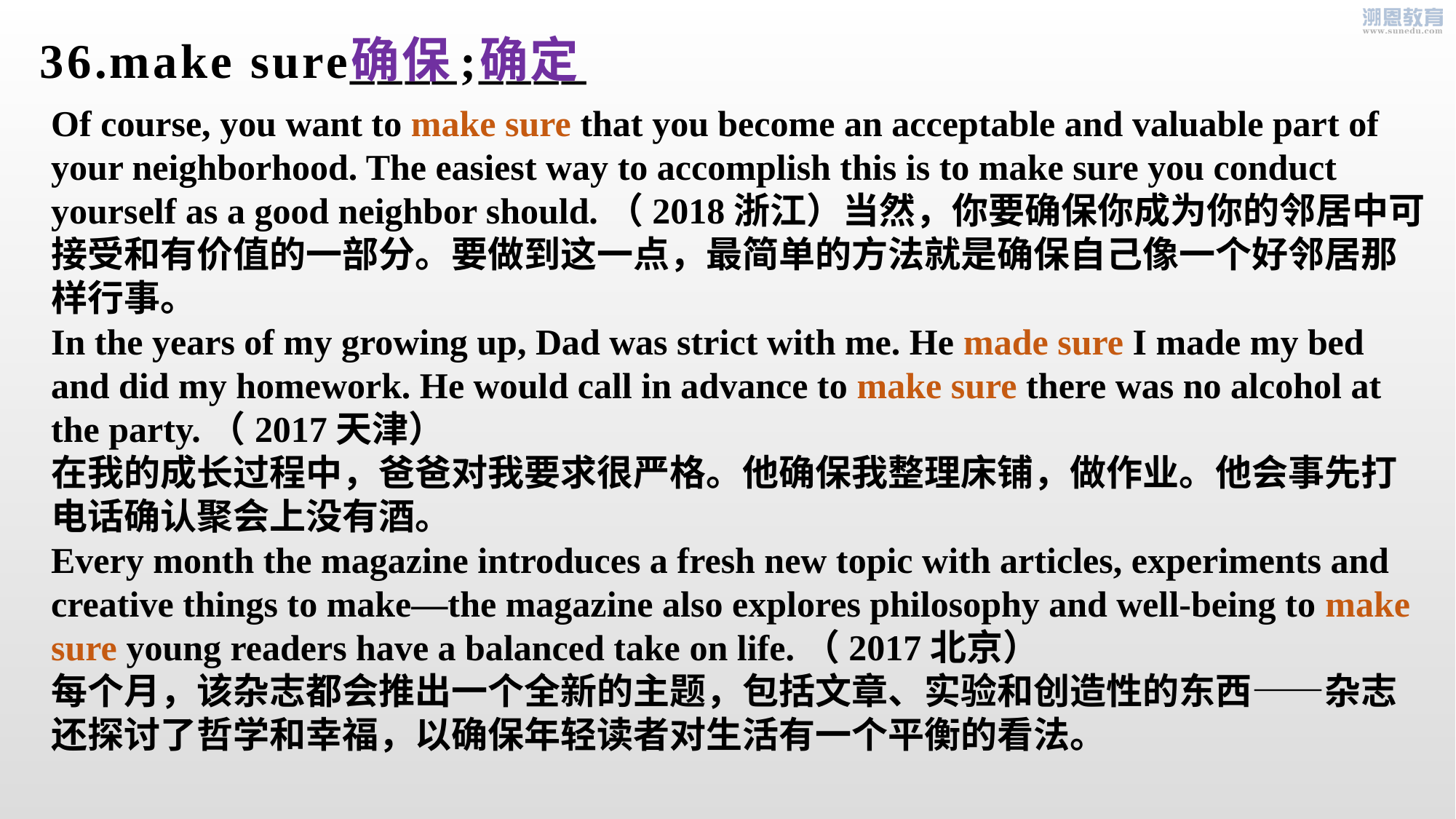

确保  确定
36.make sure____;____
Of course, you want to make sure that you become an acceptable and valuable part of your neighborhood. The easiest way to accomplish this is to make sure you conduct yourself as a good neighbor should.（2018浙江）当然，你要确保你成为你的邻居中可接受和有价值的一部分。要做到这一点，最简单的方法就是确保自己像一个好邻居那样行事。
In the years of my growing up, Dad was strict with me. He made sure I made my bed and did my homework. He would call in advance to make sure there was no alcohol at the party.（2017天津）
在我的成长过程中，爸爸对我要求很严格。他确保我整理床铺，做作业。他会事先打电话确认聚会上没有酒。
Every month the magazine introduces a fresh new topic with articles, experiments and creative things to make—the magazine also explores philosophy and well-being to make sure young readers have a balanced take on life.（2017北京）
每个月，该杂志都会推出一个全新的主题，包括文章、实验和创造性的东西——杂志还探讨了哲学和幸福，以确保年轻读者对生活有一个平衡的看法。